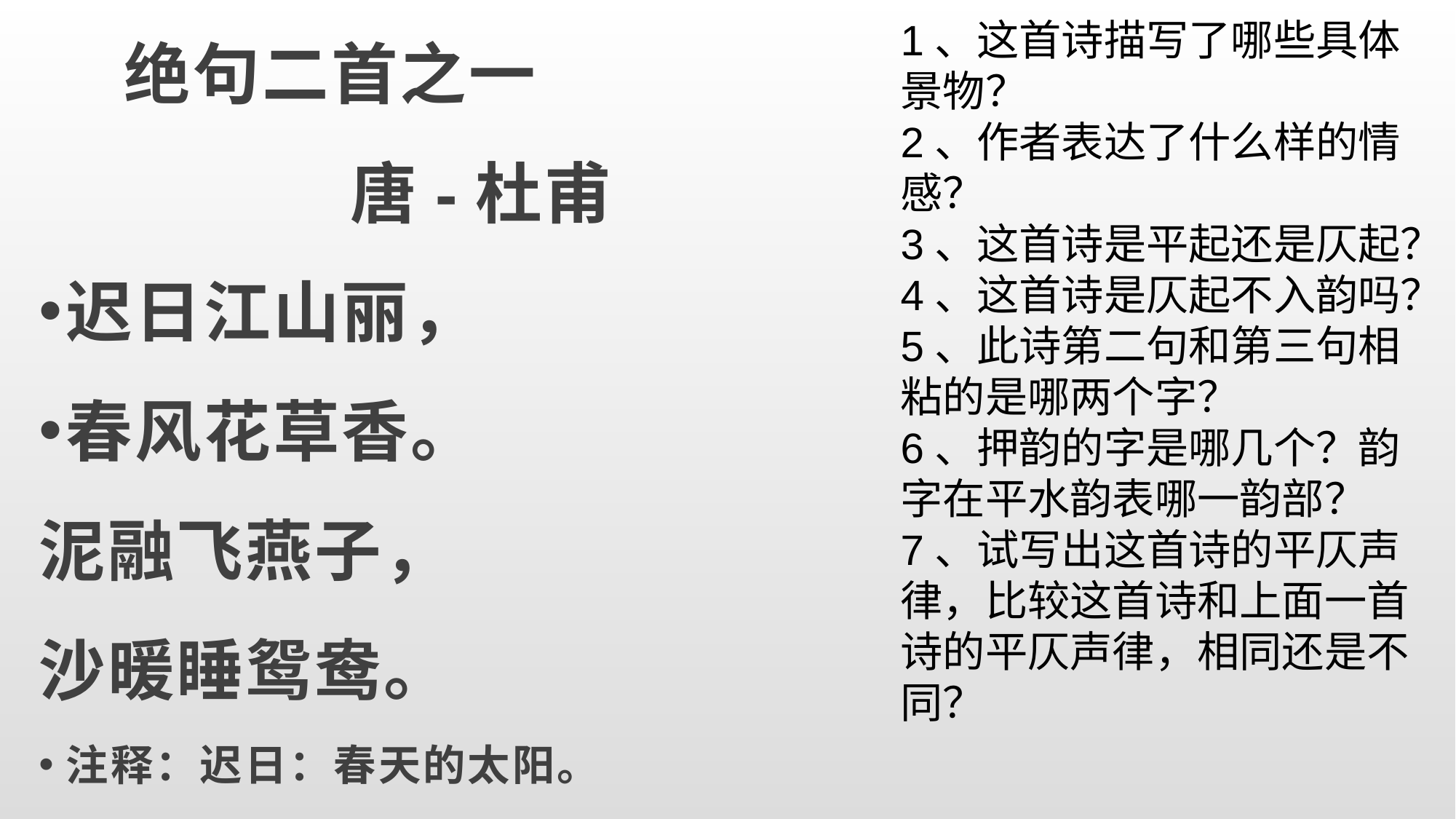

绝句二首之一
                 唐-杜甫
迟日江山丽，
春风花草香。
泥融飞燕子，
沙暖睡鸳鸯。
注释：迟日：春天的太阳。

1、这首诗描写了哪些具体景物？
2、作者表达了什么样的情感？
3、这首诗是平起还是仄起？
4、这首诗是仄起不入韵吗？
5、此诗第二句和第三句相粘的是哪两个字？
6、押韵的字是哪几个？韵字在平水韵表哪一韵部？
7、试写出这首诗的平仄声律，比较这首诗和上面一首诗的平仄声律，相同还是不同？